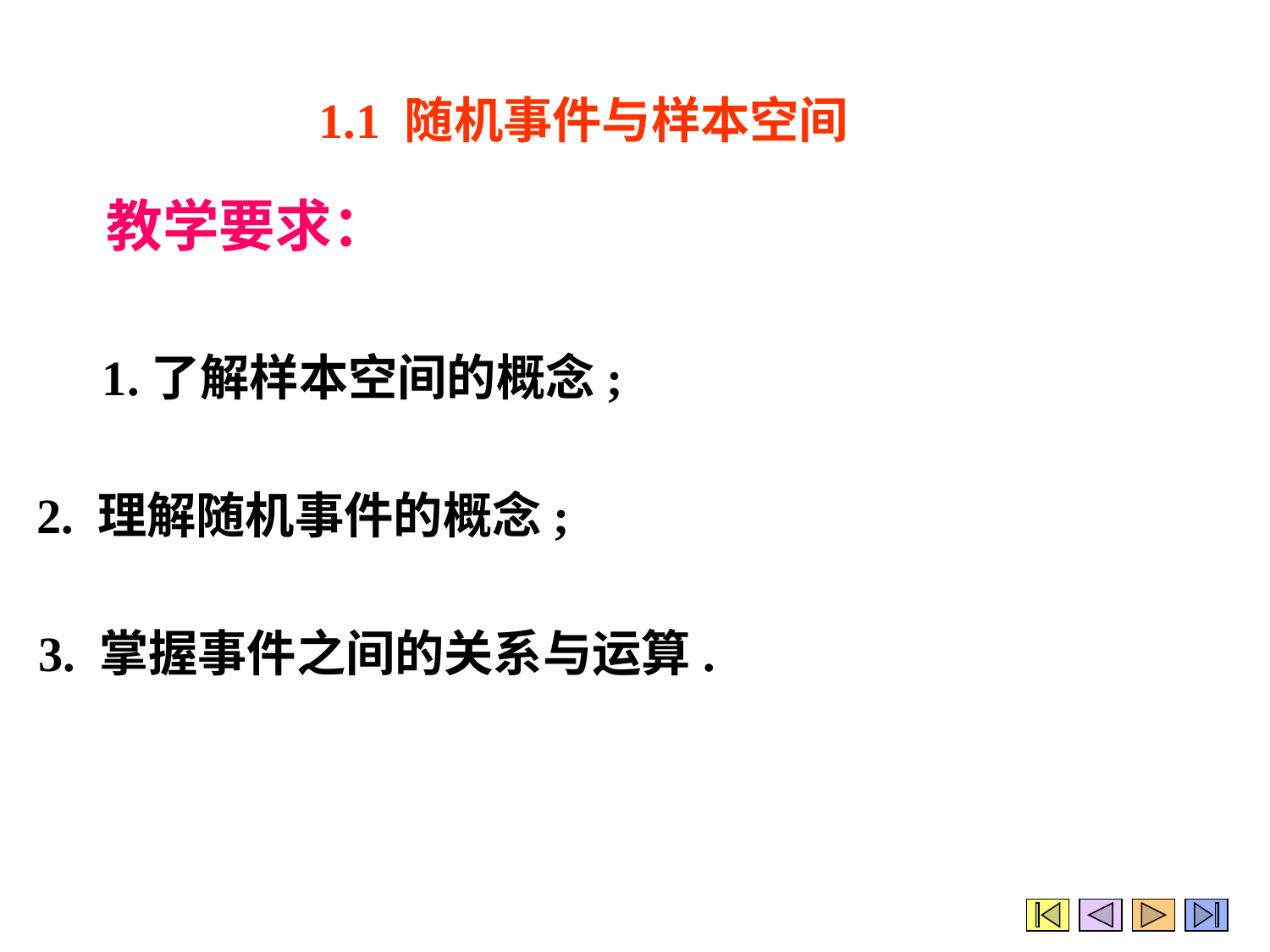

1.1 随机事件与样本空间
教学要求：
1.了解样本空间的概念;
2. 理解随机事件的概念;
3. 掌握事件之间的关系与运算.